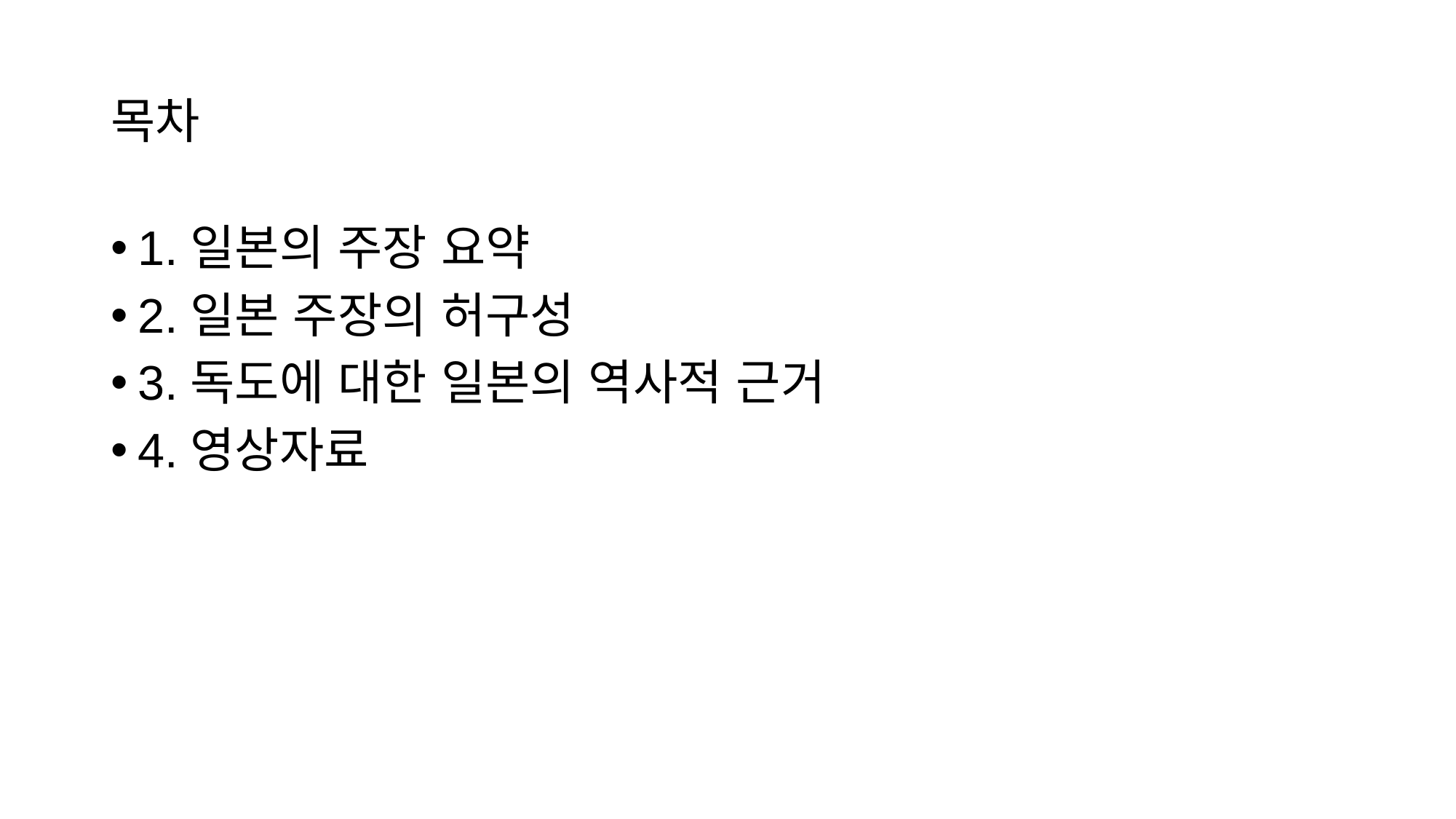

# 목차
1.일본의 주장 요약
2.일본 주장의 허구성
3.독도에 대한 일본의 역사적 근거
4.영상자료